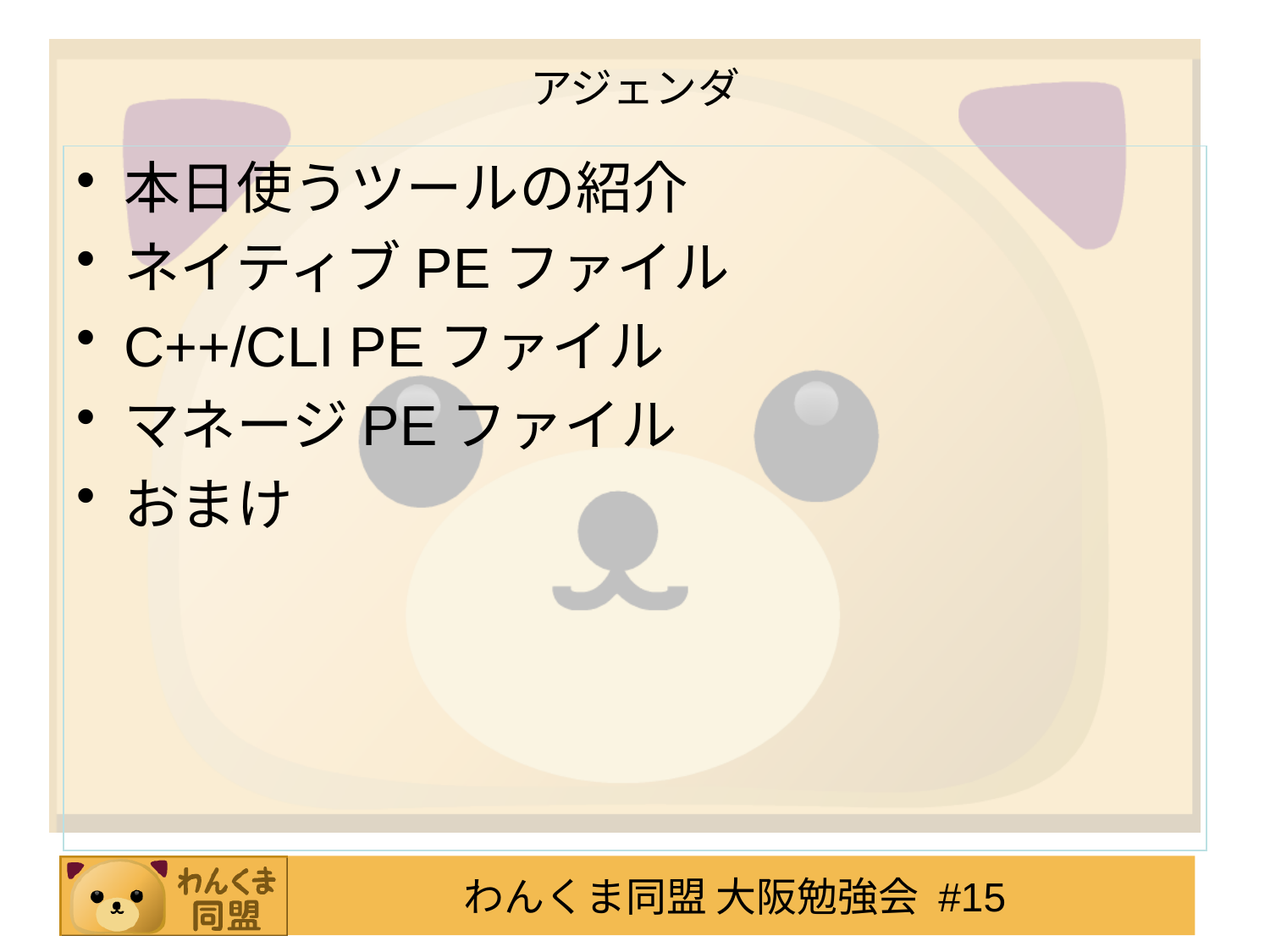

# アジェンダ
本日使うツールの紹介
ネイティブPEファイル
C++/CLI PEファイル
マネージPEファイル
おまけ